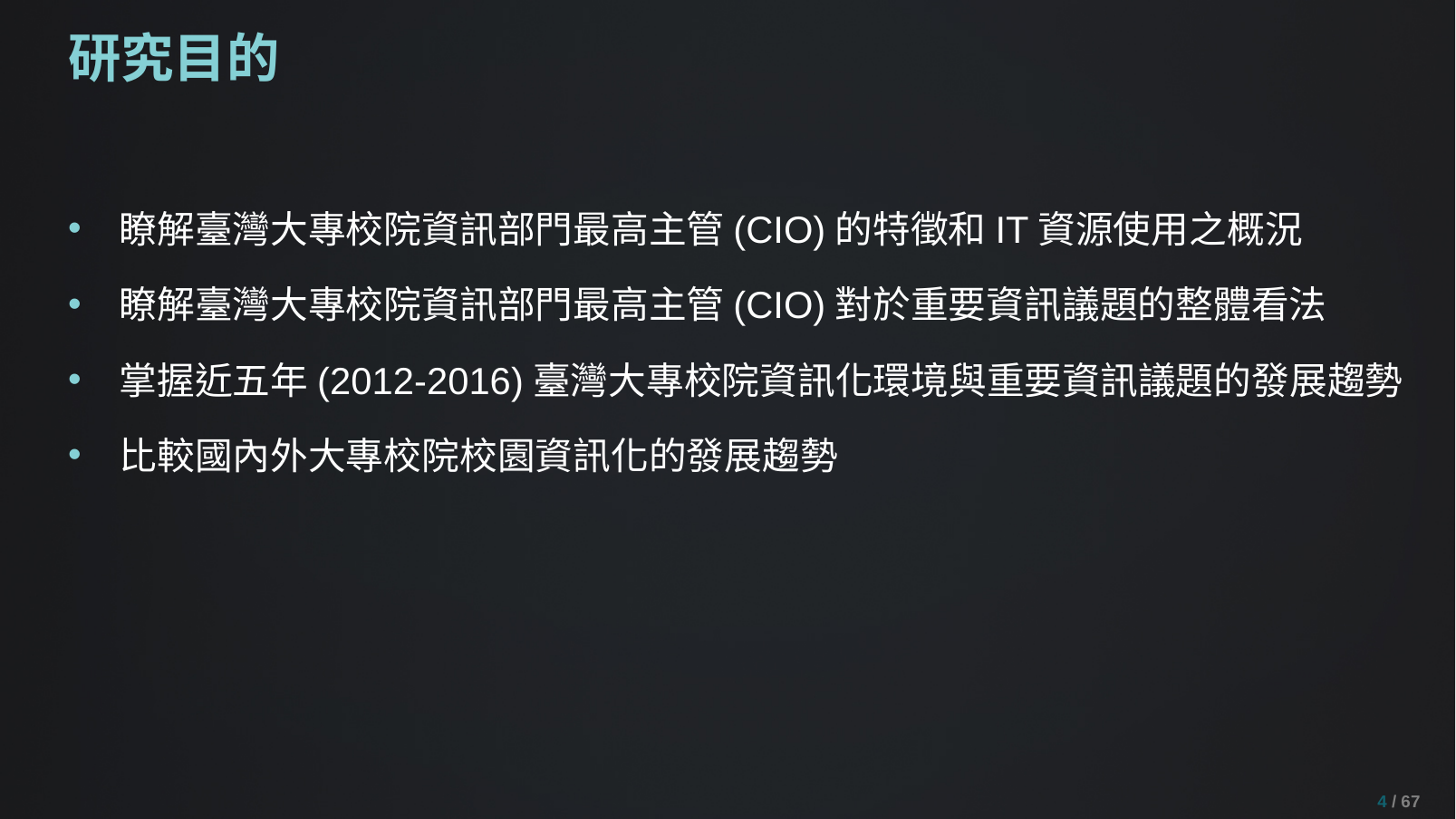

# 研究目的
瞭解臺灣大專校院資訊部門最高主管(CIO)的特徵和IT資源使用之概況
瞭解臺灣大專校院資訊部門最高主管(CIO)對於重要資訊議題的整體看法
掌握近五年(2012-2016)臺灣大專校院資訊化環境與重要資訊議題的發展趨勢
比較國內外大專校院校園資訊化的發展趨勢